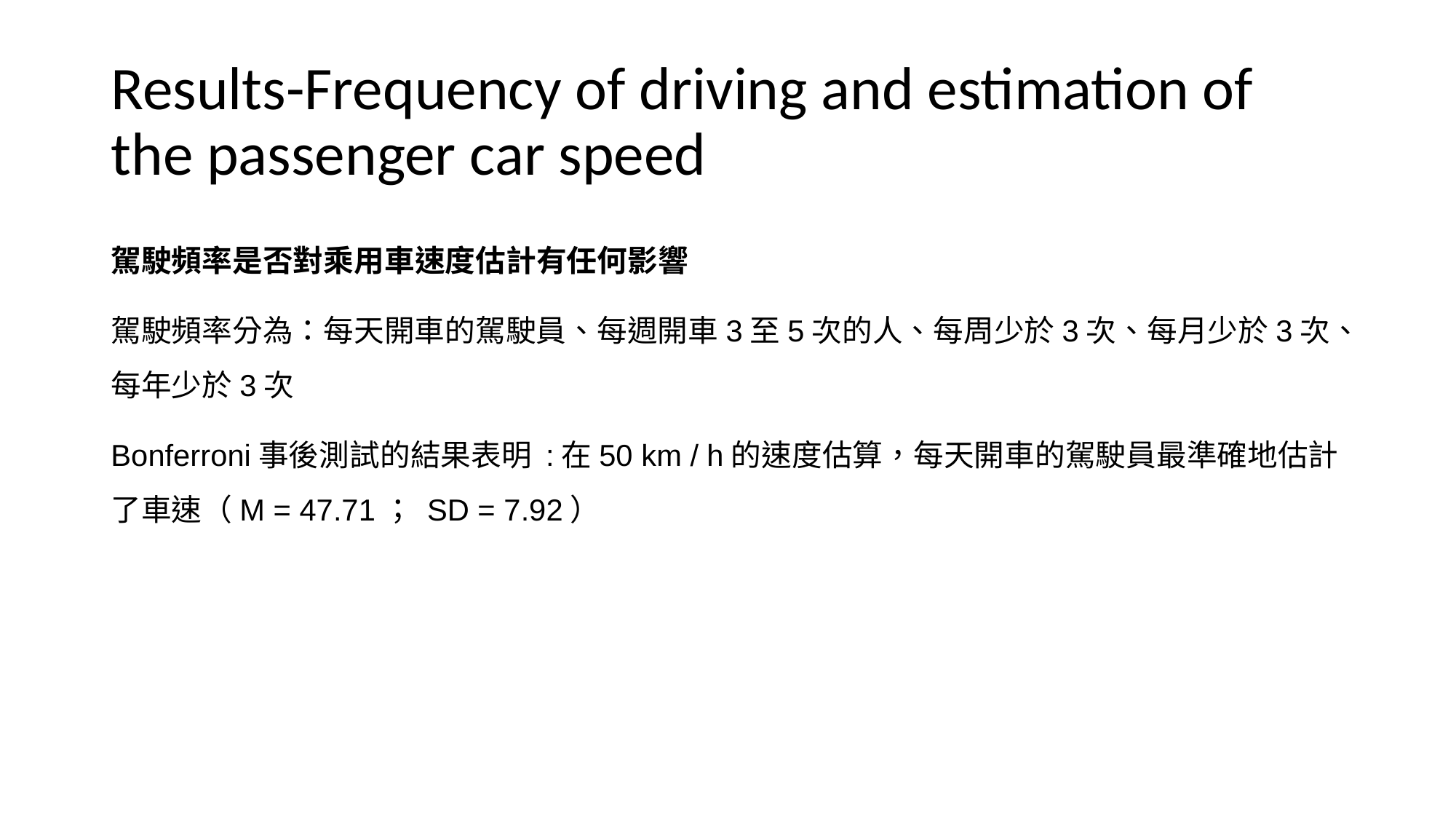

# Results-Frequency of driving and estimation of the passenger car speed
駕駛頻率是否對乘用車速度估計有任何影響
駕駛頻率分為：每天開車的駕駛員、每週開車3至5次的人、每周少於3次、每月少於3次、每年少於3次
Bonferroni事後測試的結果表明 :在50 km / h的速度估算，每天開車的駕駛員最準確地估計了車速（M = 47.71； SD = 7.92）